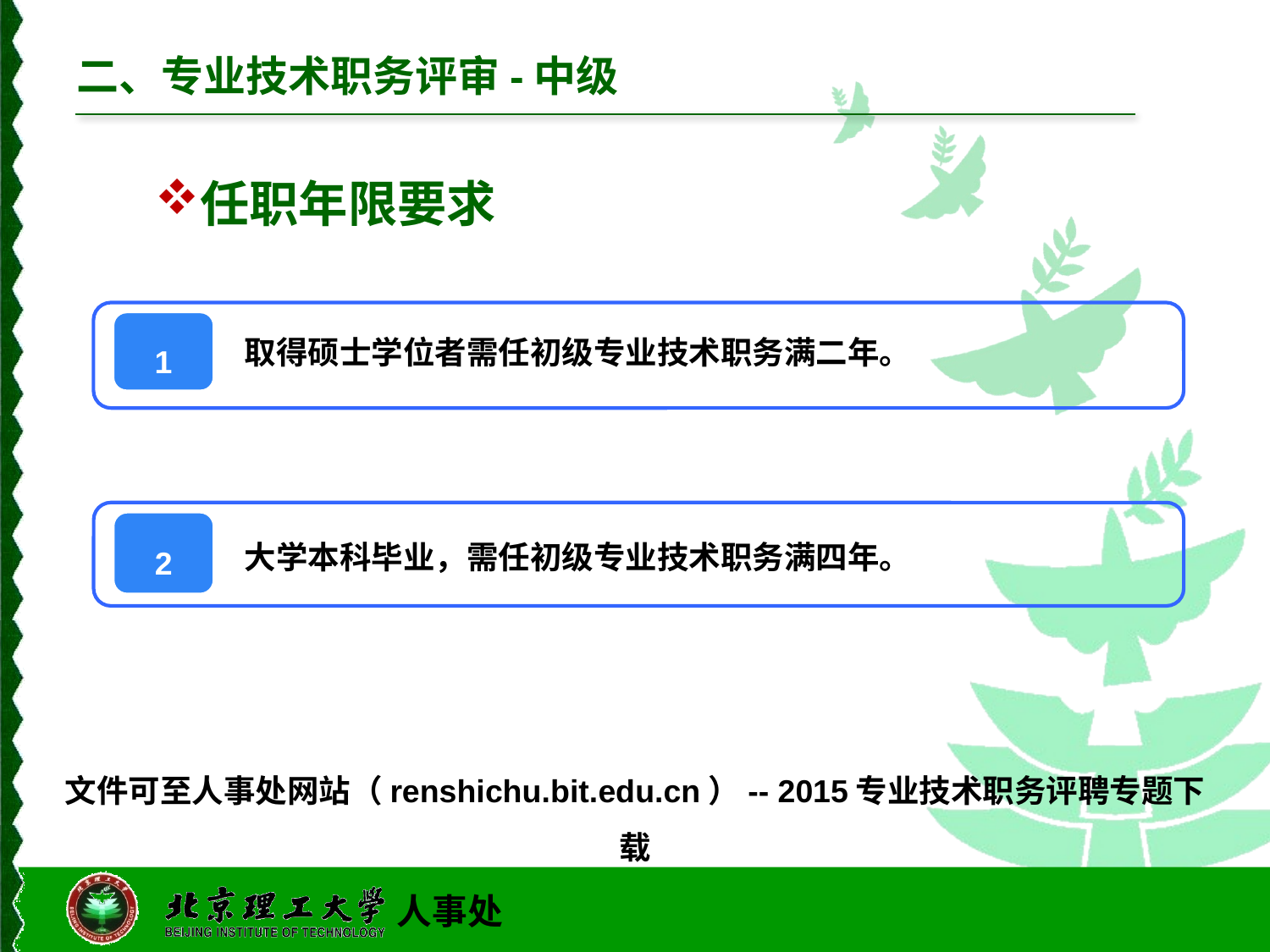

# 二、专业技术职务评审-中级

任职年限要求

1
取得硕士学位者需任初级专业技术职务满二年。

2
大学本科毕业，需任初级专业技术职务满四年。
文件可至人事处网站（renshichu.bit.edu.cn）-- 2015专业技术职务评聘专题下载